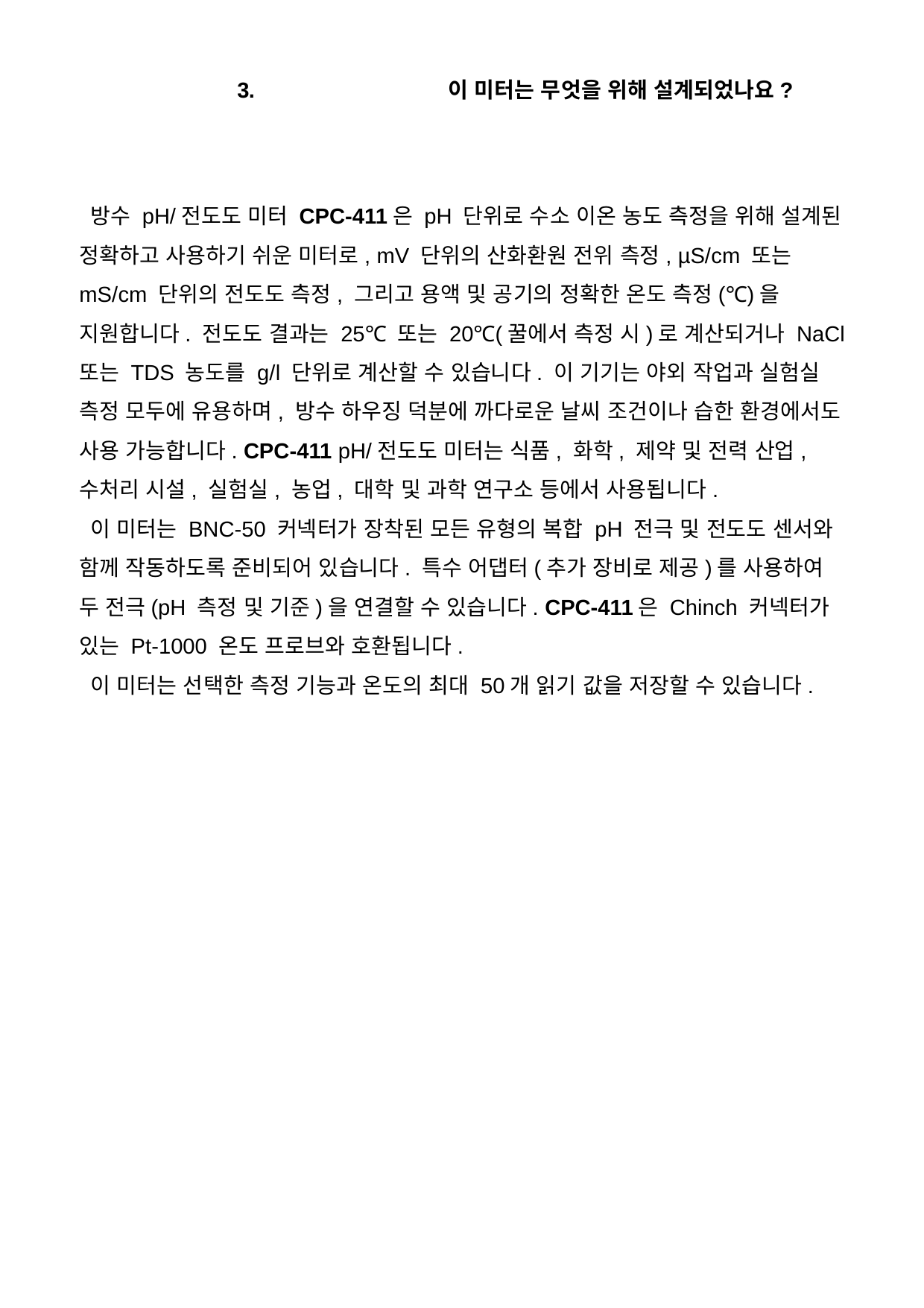

3.	이 미터는 무엇을 위해 설계되었나요?
 방수 pH/전도도 미터 CPC-411은 pH 단위로 수소 이온 농도 측정을 위해 설계된 정확하고 사용하기 쉬운 미터로, mV 단위의 산화환원 전위 측정, µS/cm 또는 mS/cm 단위의 전도도 측정, 그리고 용액 및 공기의 정확한 온도 측정(℃)을 지원합니다. 전도도 결과는 25℃ 또는 20℃(꿀에서 측정 시)로 계산되거나 NaCl 또는 TDS 농도를 g/l 단위로 계산할 수 있습니다. 이 기기는 야외 작업과 실험실 측정 모두에 유용하며, 방수 하우징 덕분에 까다로운 날씨 조건이나 습한 환경에서도 사용 가능합니다. CPC-411 pH/전도도 미터는 식품, 화학, 제약 및 전력 산업, 수처리 시설, 실험실, 농업, 대학 및 과학 연구소 등에서 사용됩니다.
 이 미터는 BNC-50 커넥터가 장착된 모든 유형의 복합 pH 전극 및 전도도 센서와 함께 작동하도록 준비되어 있습니다. 특수 어댑터(추가 장비로 제공)를 사용하여 두 전극(pH 측정 및 기준)을 연결할 수 있습니다. CPC-411은 Chinch 커넥터가 있는 Pt-1000 온도 프로브와 호환됩니다.
 이 미터는 선택한 측정 기능과 온도의 최대 50개 읽기 값을 저장할 수 있습니다.

4